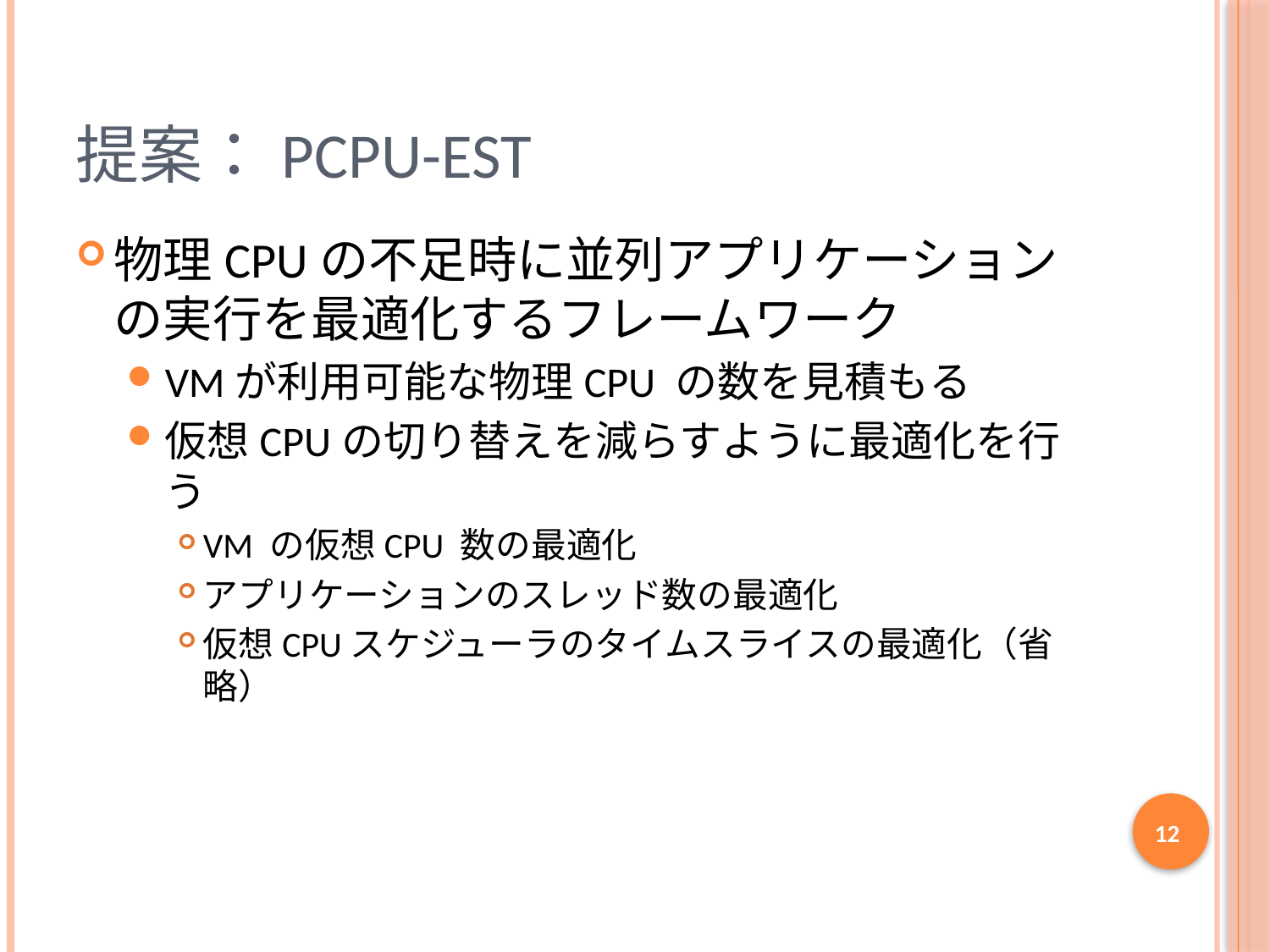

# 提案：pCPU-Est
物理CPUの不足時に並列アプリケーションの実行を最適化するフレームワーク
VMが利用可能な物理CPU の数を見積もる
仮想CPUの切り替えを減らすように最適化を行う
VM の仮想CPU 数の最適化
アプリケーションのスレッド数の最適化
仮想CPUスケジューラのタイムスライスの最適化（省略）

12